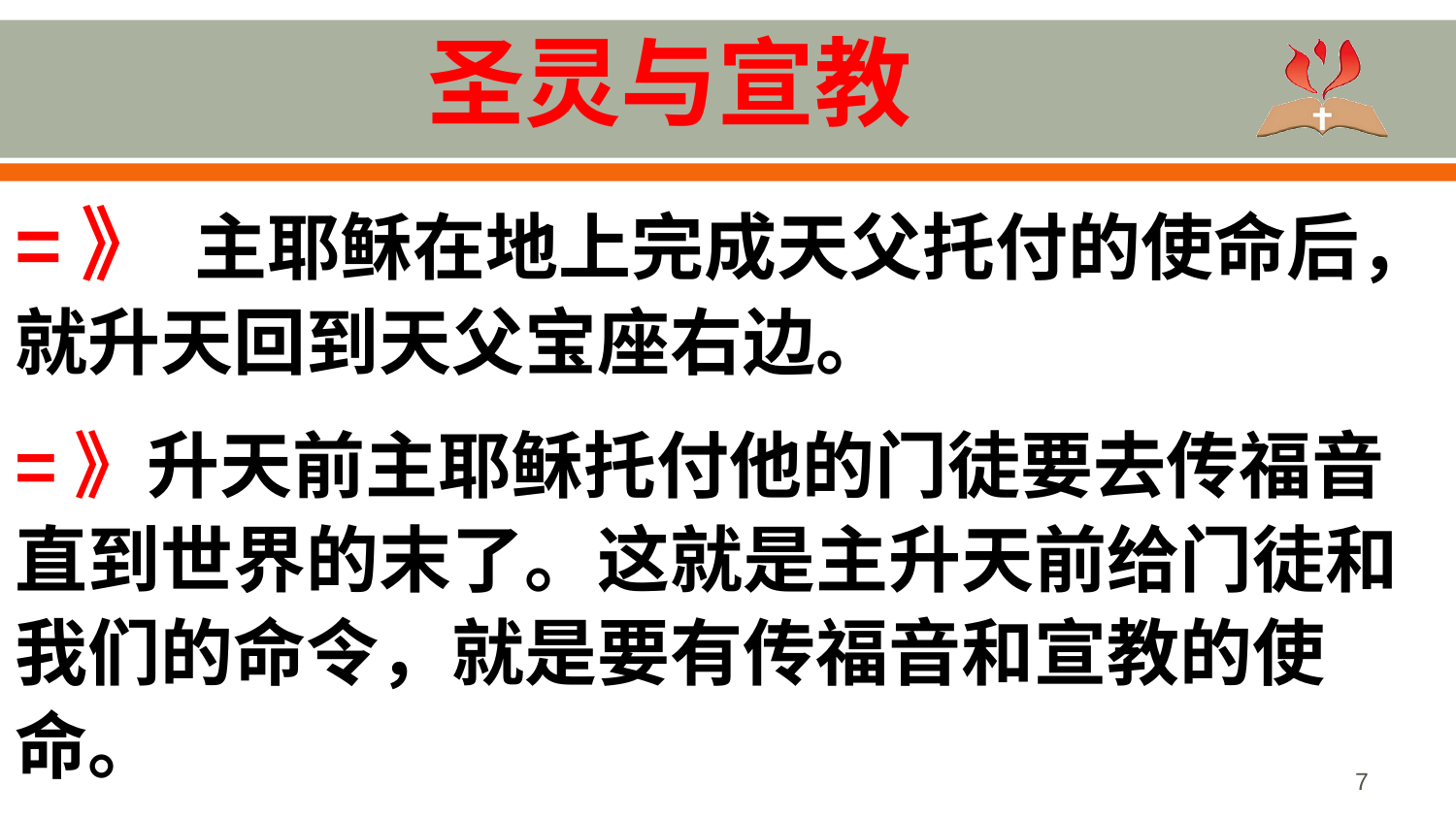

# 圣灵与宣教
=》  主耶稣在地上完成天父托付的使命后，就升天回到天父宝座右边。
=》升天前主耶稣托付他的门徒要去传福音直到世界的末了。这就是主升天前给门徒和我们的命令，就是要有传福音和宣教的使命。
7